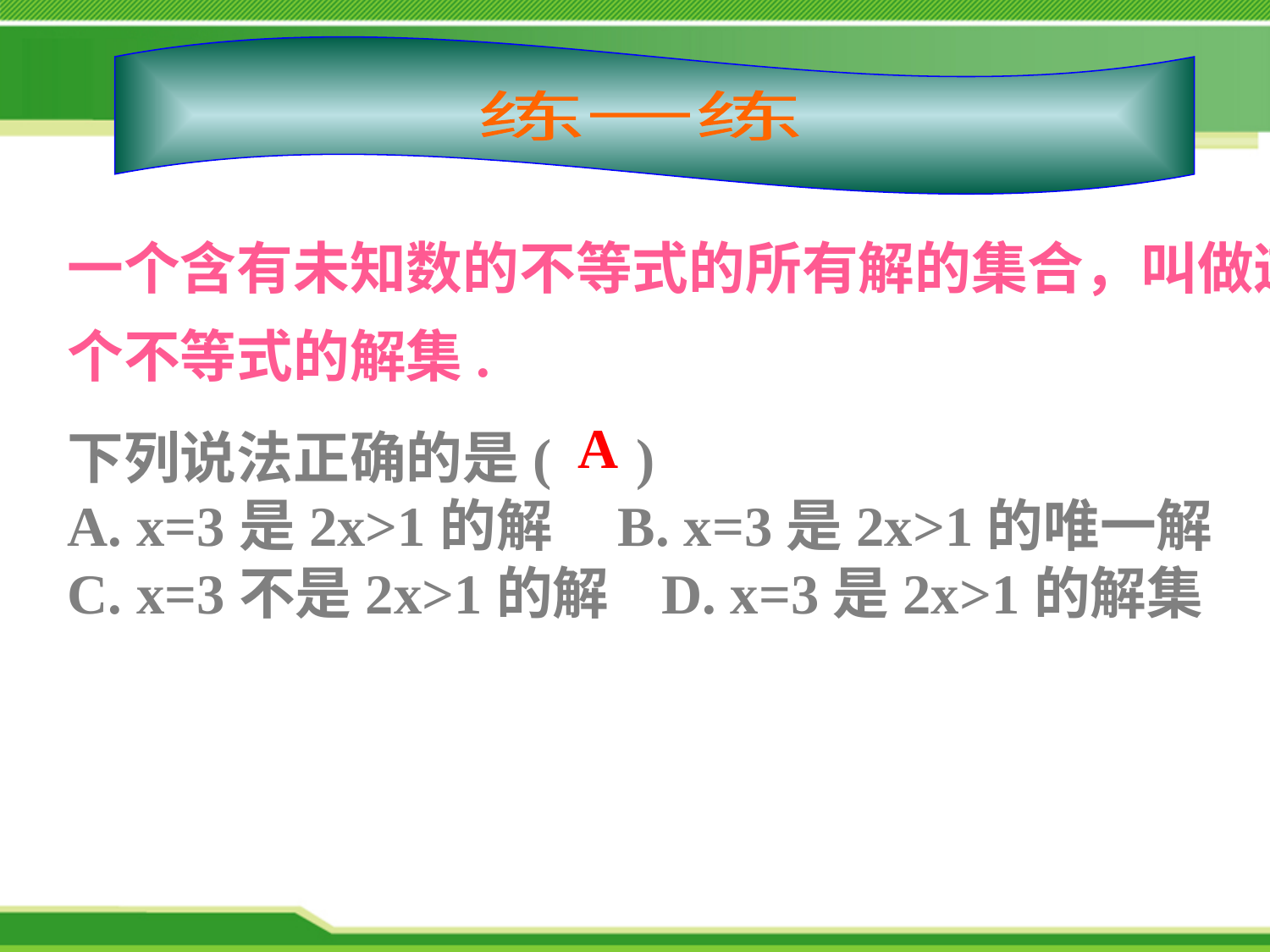

练一练
一个含有未知数的不等式的所有解的集合，叫做这个不等式的解集.

A
下列说法正确的是(      )
A. x=3是2x>1的解    B. x=3是2x>1的唯一解
C. x=3不是2x>1的解   D. x=3是2x>1的解集